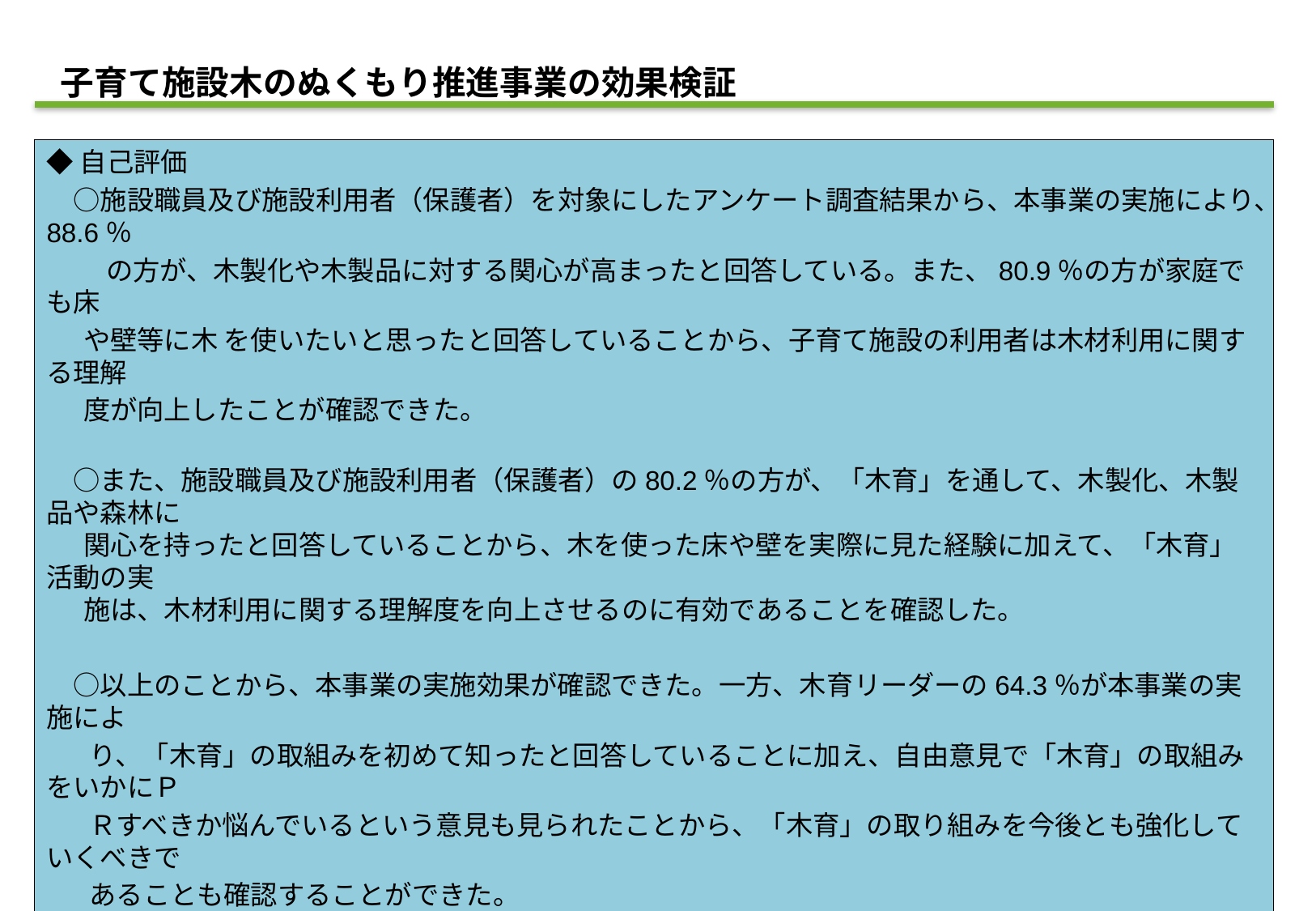

子育て施設木のぬくもり推進事業の効果検証
◆自己評価
　○施設職員及び施設利用者（保護者）を対象にしたアンケート調査結果から、本事業の実施により、88.6％
　　 の方が、木製化や木製品に対する関心が高まったと回答している。また、80.9％の方が家庭でも床
     や壁等に木 を使いたいと思ったと回答していることから、子育て施設の利用者は木材利用に関する理解
     度が向上したことが確認できた。

　○また、施設職員及び施設利用者（保護者）の80.2％の方が、「木育」を通して、木製化、木製品や森林に
     関心を持ったと回答していることから、木を使った床や壁を実際に見た経験に加えて、「木育」活動の実
     施は、木材利用に関する理解度を向上させるのに有効であることを確認した。

　○以上のことから、本事業の実施効果が確認できた。一方、木育リーダーの64.3％が本事業の実施によ
      り、「木育」の取組みを初めて知ったと回答していることに加え、自由意見で「木育」の取組みをいかにＰ
      Ｒすべきか悩んでいるという意見も見られたことから、「木育」の取り組みを今後とも強化していくべきで
      あることも確認することができた。